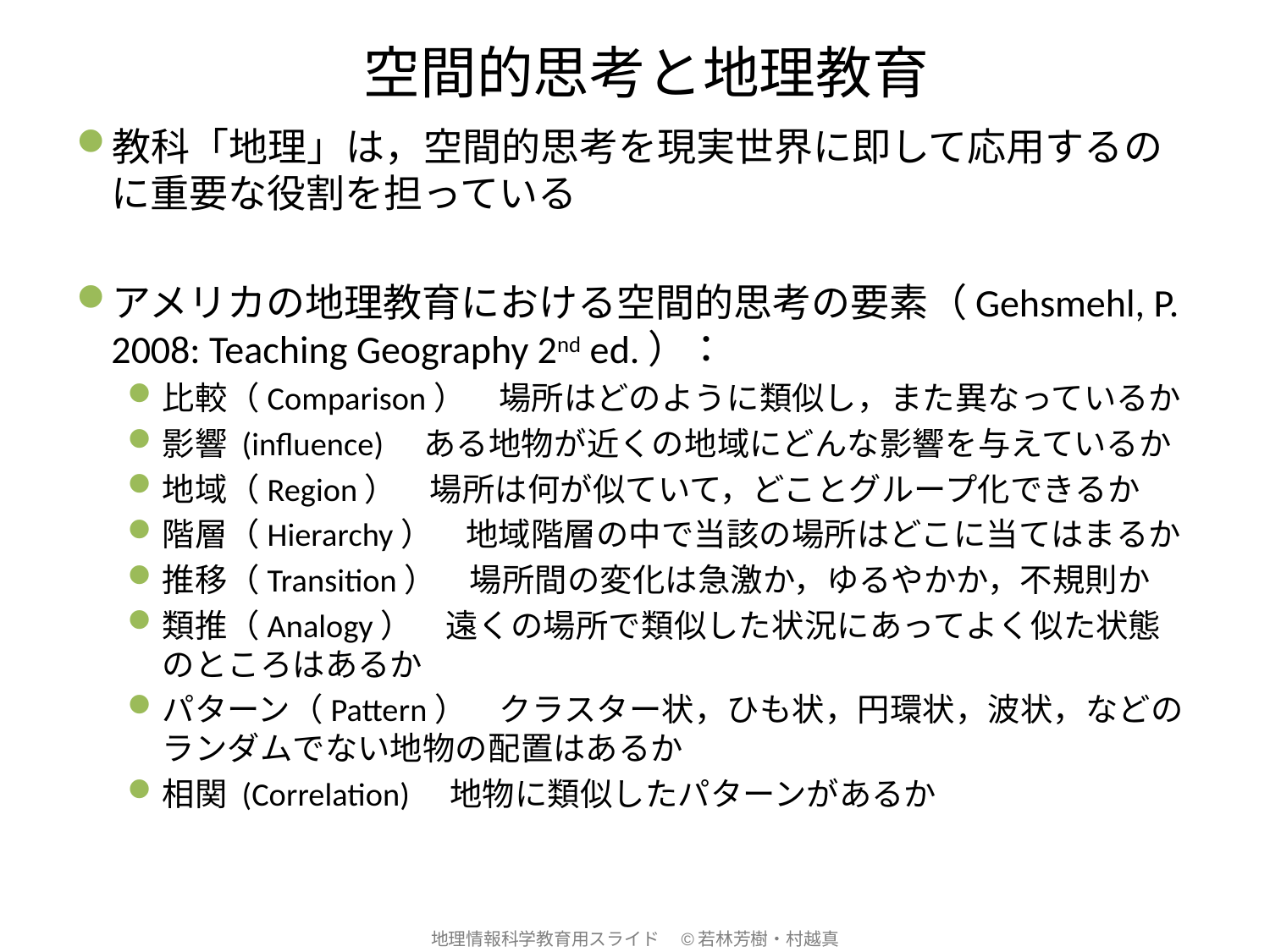

# 空間的思考と地理教育
教科「地理」は，空間的思考を現実世界に即して応用するのに重要な役割を担っている

アメリカの地理教育における空間的思考の要素（Gehsmehl, P. 2008: Teaching Geography 2nd ed.）：
比較（Comparison）　場所はどのように類似し，また異なっているか
影響 (influence)　ある地物が近くの地域にどんな影響を与えているか
地域（Region）　場所は何が似ていて，どことグループ化できるか
階層（Hierarchy）　地域階層の中で当該の場所はどこに当てはまるか
推移（Transition）　場所間の変化は急激か，ゆるやかか，不規則か
類推（Analogy）　遠くの場所で類似した状況にあってよく似た状態のところはあるか
パターン（Pattern）　クラスター状，ひも状，円環状，波状，などのランダムでない地物の配置はあるか
相関 (Correlation)　地物に類似したパターンがあるか